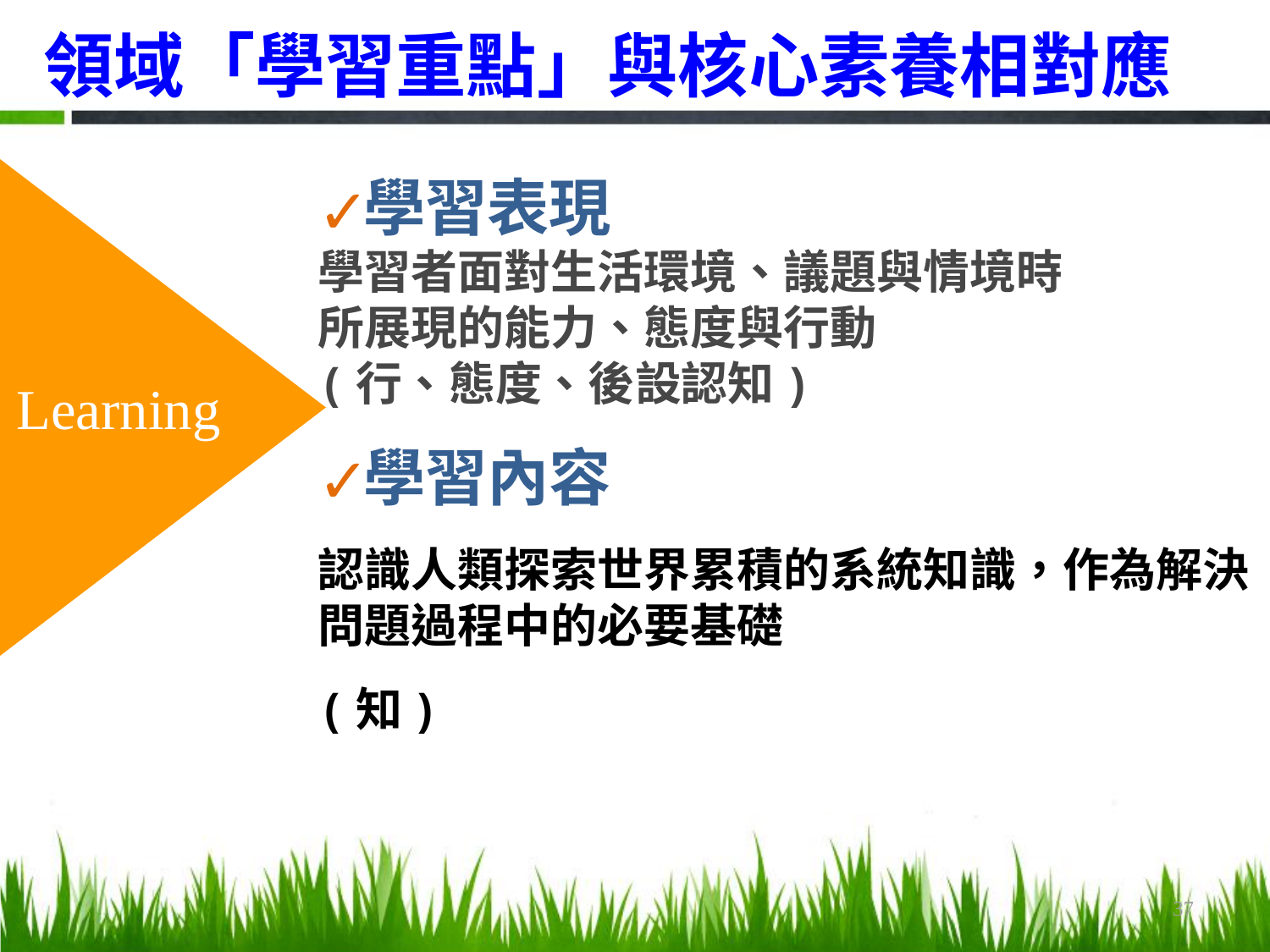

# 領域「學習重點」與核心素養相對應
學習表現
學習者面對生活環境、議題與情境時
所展現的能力、態度與行動
(行、態度、後設認知)
學習內容
認識人類探索世界累積的系統知識，作為解決問題過程中的必要基礎
(知)

Learning
37